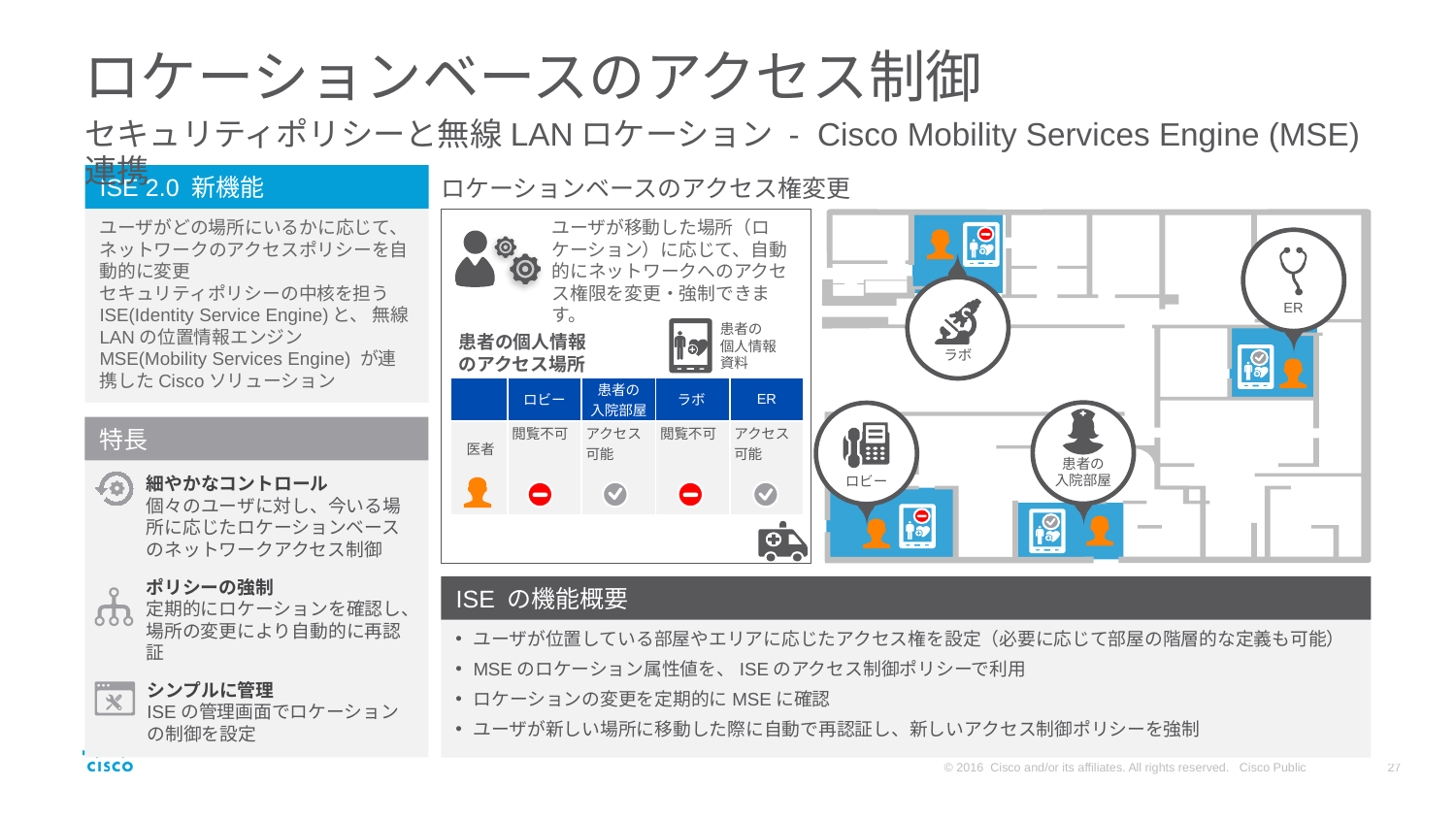

# ロケーションベースのアクセス制御
セキュリティポリシーと無線LANロケーション -  Cisco Mobility Services Engine (MSE) 連携
ISE 2.0 新機能
ロケーションベースのアクセス権変更
ユーザがどの場所にいるかに応じて、ネットワークのアクセスポリシーを自動的に変更
セキュリティポリシーの中核を担うISE(Identity Service Engine)と、 無線LANの位置情報エンジンMSE(Mobility Services Engine) が連携したCiscoソリューション

ユーザが移動した場所（ロケーション）に応じて、自動的にネットワークへのアクセス権限を変更・強制できます。

ER

ラボ

患者の
個人情報資料

患者の個人情報
のアクセス場所

|  | ロビー | 患者の 入院部屋 | ラボ | ER |
| --- | --- | --- | --- | --- |
| 医者 | 閲覧不可 | アクセス 可能 | 閲覧不可 | アクセス 可能 |
患者の
入院部屋

ロビー
特長

細やかなコントロール
個々のユーザに対し、今いる場所に応じたロケーションベースのネットワークアクセス制御

ISE の機能概要
ポリシーの強制
定期的にロケーションを確認し、場所の変更により自動的に再認証

ユーザが位置している部屋やエリアに応じたアクセス権を設定（必要に応じて部屋の階層的な定義も可能）
MSEのロケーション属性値を、ISEのアクセス制御ポリシーで利用
ロケーションの変更を定期的にMSEに確認
ユーザが新しい場所に移動した際に自動で再認証し、新しいアクセス制御ポリシーを強制
シンプルに管理
ISEの管理画面でロケーションの制御を設定